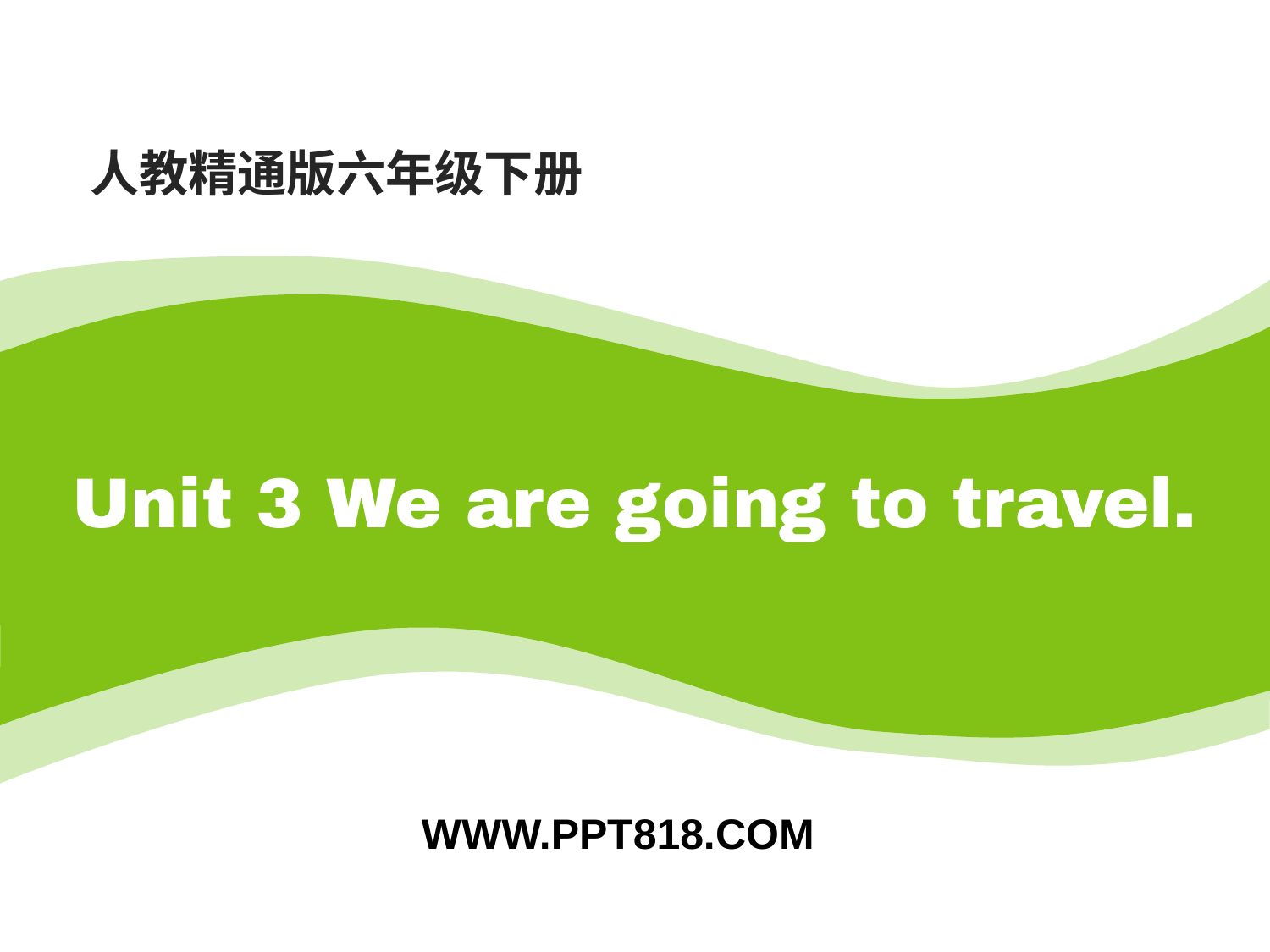

人教精通版六年级下册
# Unit 3 We are going to travel.
WWW.PPT818.COM